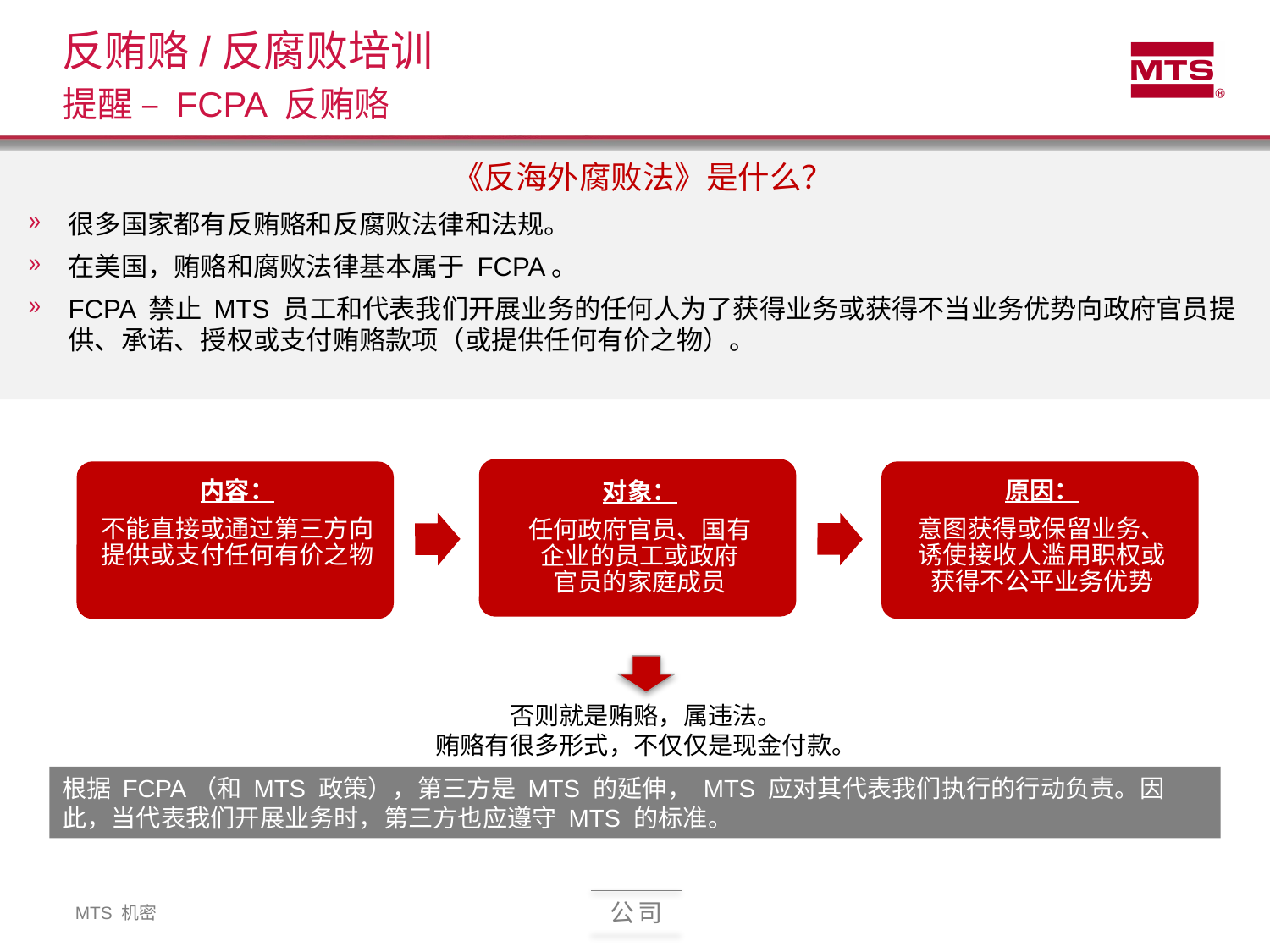

反贿赂/反腐败培训
提醒 – FCPA 反贿赂
《反海外腐败法》是什么？

很多国家都有反贿赂和反腐败法律和法规。
在美国，贿赂和腐败法律基本属于 FCPA。
FCPA 禁止 MTS 员工和代表我们开展业务的任何人为了获得业务或获得不当业务优势向政府官员提供、承诺、授权或支付贿赂款项（或提供任何有价之物）。

内容：

不能直接或通过第三方向提供或支付任何有价之物

对象：

任何政府官员、国有
企业的员工或政府
官员的家庭成员

原因：

意图获得或保留业务、
诱使接收人滥用职权或
获得不公平业务优势

否则就是贿赂，属违法。
贿赂有很多形式，不仅仅是现金付款。
根据 FCPA（和 MTS 政策），第三方是 MTS 的延伸， MTS 应对其代表我们执行的行动负责。因此，当代表我们开展业务时，第三方也应遵守 MTS 的标准。